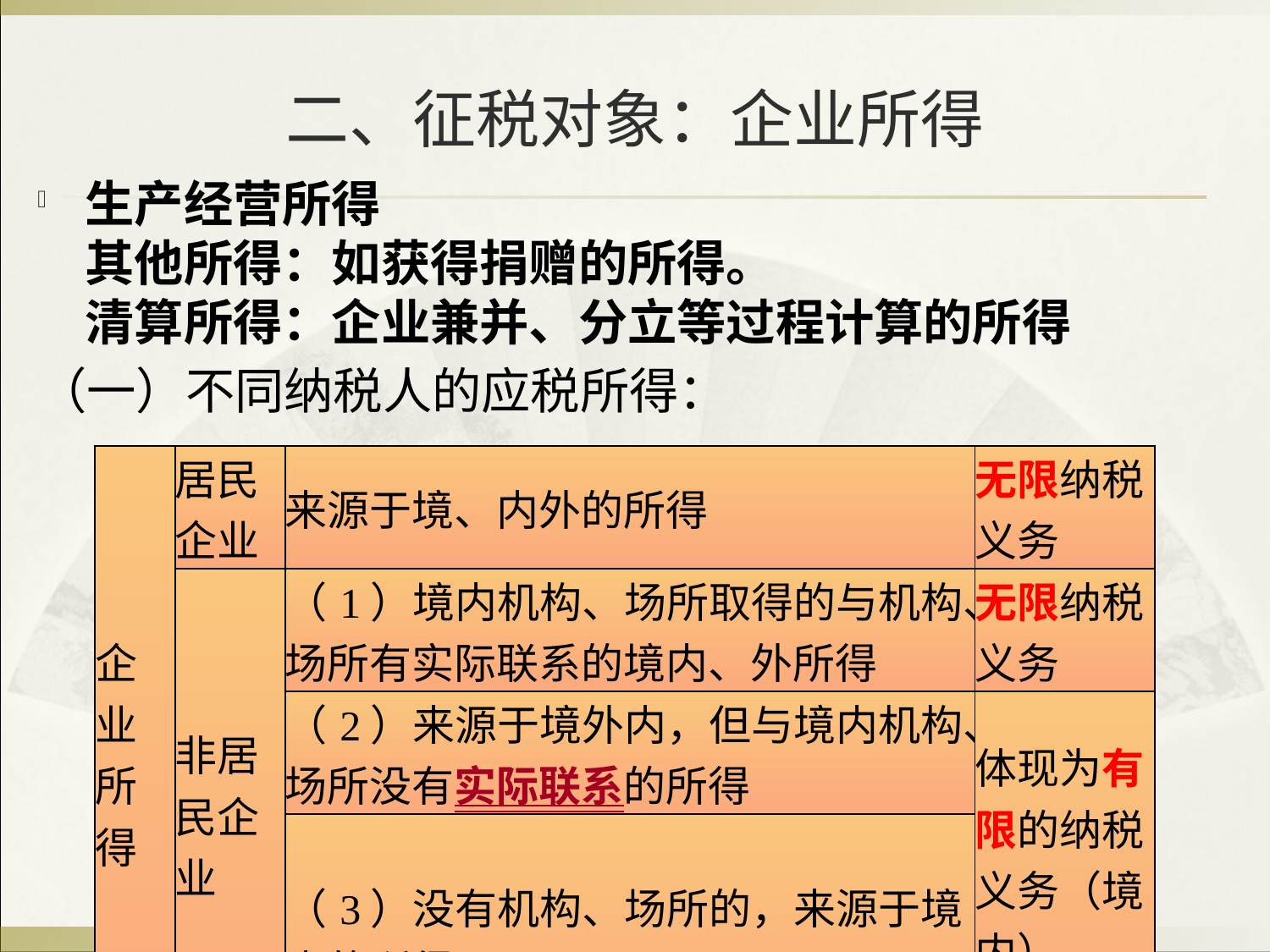

# 二、征税对象：企业所得
生产经营所得
其他所得：如获得捐赠的所得。
清算所得：企业兼并、分立等过程计算的所得
（一）不同纳税人的应税所得：
| 企业所得 | 居民企业 | 来源于境、内外的所得 | 无限纳税义务 |
| --- | --- | --- | --- |
|  | 非居民企业 | （1）境内机构、场所取得的与机构、场所有实际联系的境内、外所得 | 无限纳税义务 |
|  |  | （2）来源于境外内，但与境内机构、场所没有实际联系的所得 | 体现为有限的纳税义务（境内） |
|  |  | （3）没有机构、场所的，来源于境内的所得 |  |